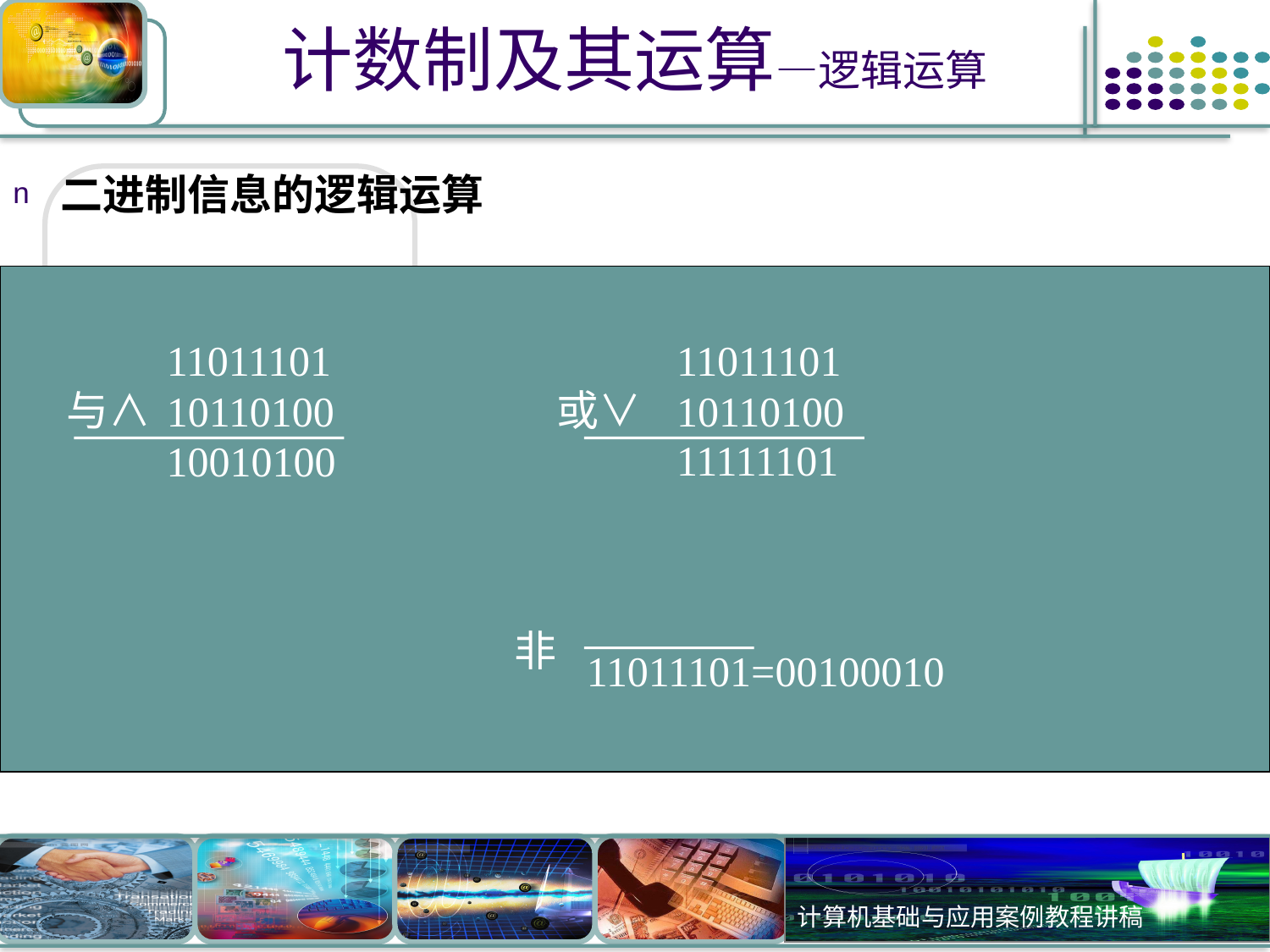

# 计数制及其运算—逻辑运算
二进制信息的逻辑运算

11011101
10110100
11011101
10110100
与∧
或∨

11111101
10010100

非
11011101=00100010